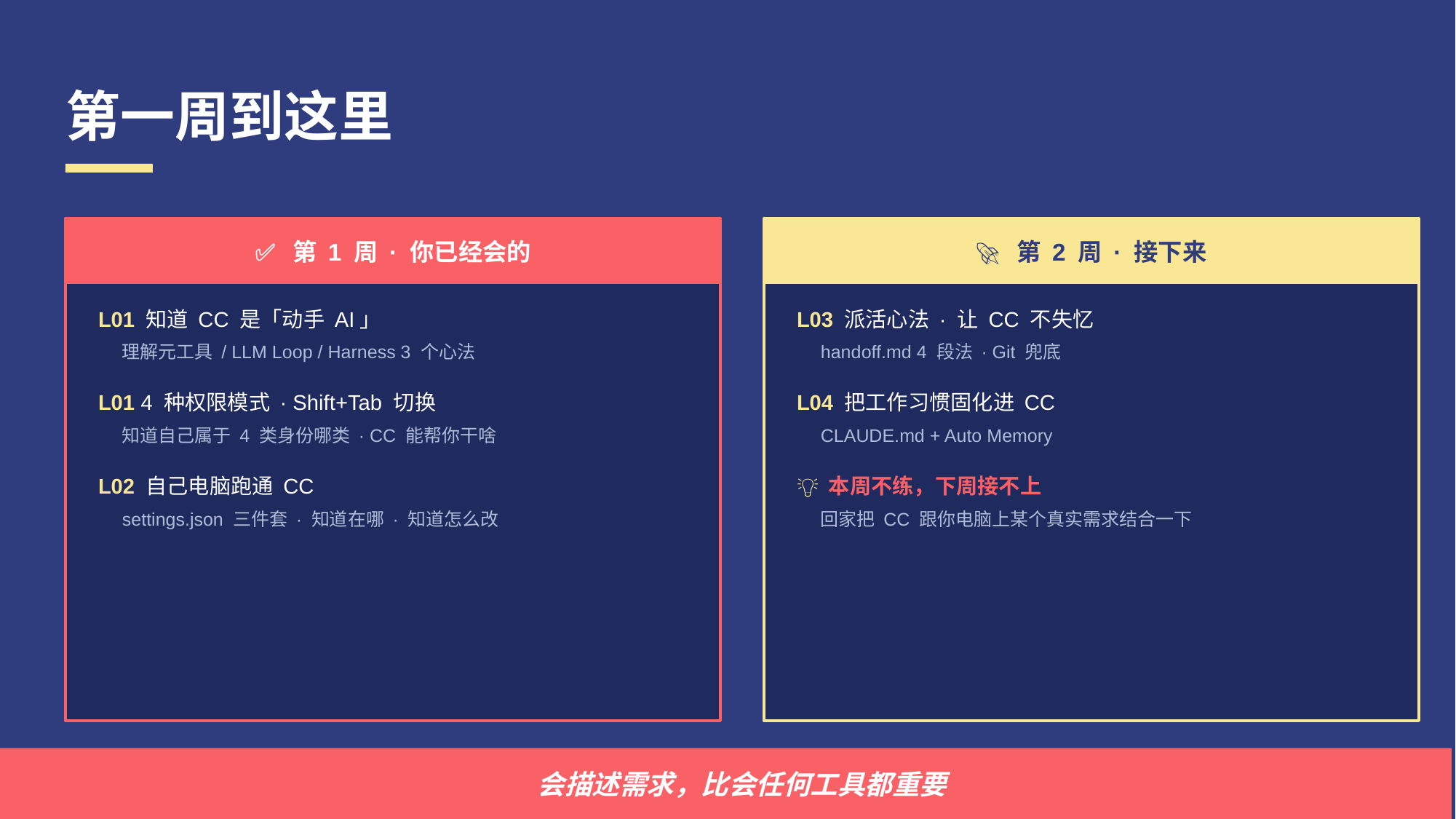

第一周到这里

✅  第 1 周 · 你已经会的

🚀  第 2 周 · 接下来
L01 知道 CC 是「动手 AI」
    理解元工具 / LLM Loop / Harness 3 个心法

L01 4 种权限模式 · Shift+Tab 切换
    知道自己属于 4 类身份哪类 · CC 能帮你干啥

L02 自己电脑跑通 CC
    settings.json 三件套 · 知道在哪 · 知道怎么改
L03 派活心法 · 让 CC 不失忆
    handoff.md 4 段法 · Git 兜底

L04 把工作习惯固化进 CC
    CLAUDE.md + Auto Memory

💡 本周不练，下周接不上
    回家把 CC 跟你电脑上某个真实需求结合一下

会描述需求，比会任何工具都重要